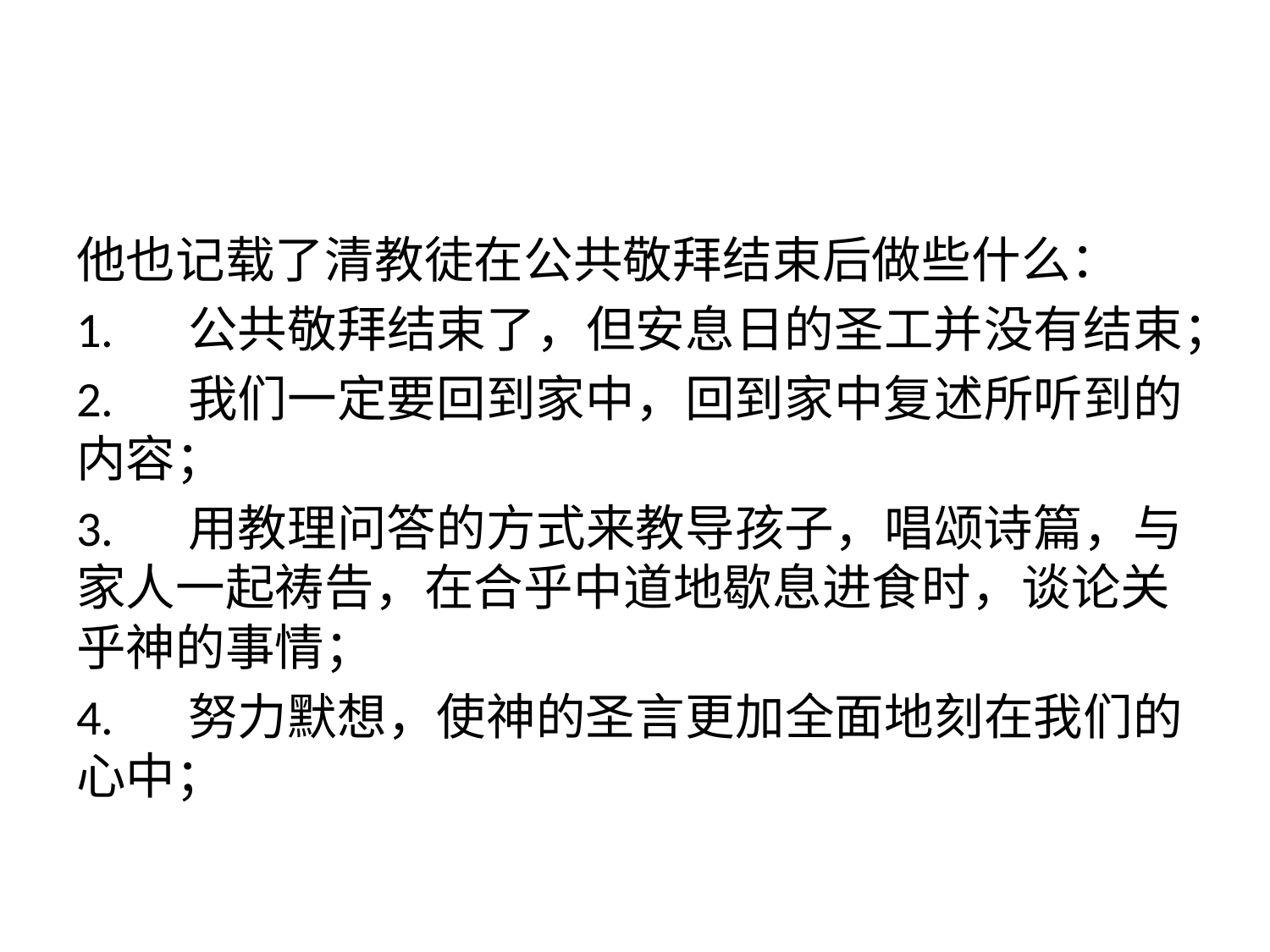

#
他也记载了清教徒在公共敬拜结束后做些什么：
1.	公共敬拜结束了，但安息日的圣工并没有结束；
2.	我们一定要回到家中，回到家中复述所听到的内容；
3.	用教理问答的方式来教导孩子，唱颂诗篇，与家人一起祷告，在合乎中道地歇息进食时，谈论关乎神的事情；
4.	努力默想，使神的圣言更加全面地刻在我们的心中；